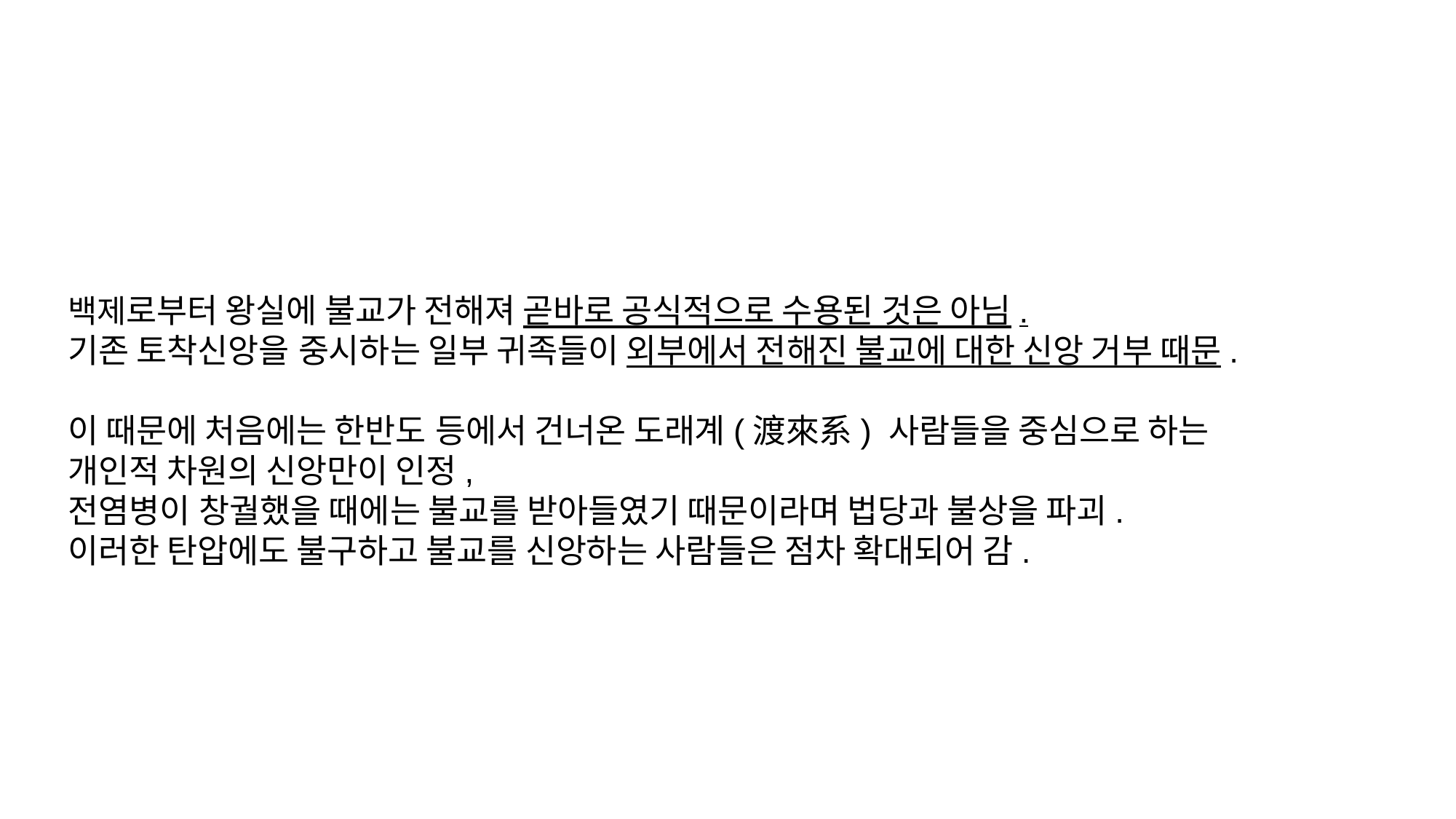

백제로부터 왕실에 불교가 전해져 곧바로 공식적으로 수용된 것은 아님.
기존 토착신앙을 중시하는 일부 귀족들이 외부에서 전해진 불교에 대한 신앙 거부 때문.

이 때문에 처음에는 한반도 등에서 건너온 도래계(渡來系) 사람들을 중심으로 하는
개인적 차원의 신앙만이 인정,
전염병이 창궐했을 때에는 불교를 받아들였기 때문이라며 법당과 불상을 파괴.
이러한 탄압에도 불구하고 불교를 신앙하는 사람들은 점차 확대되어 감.